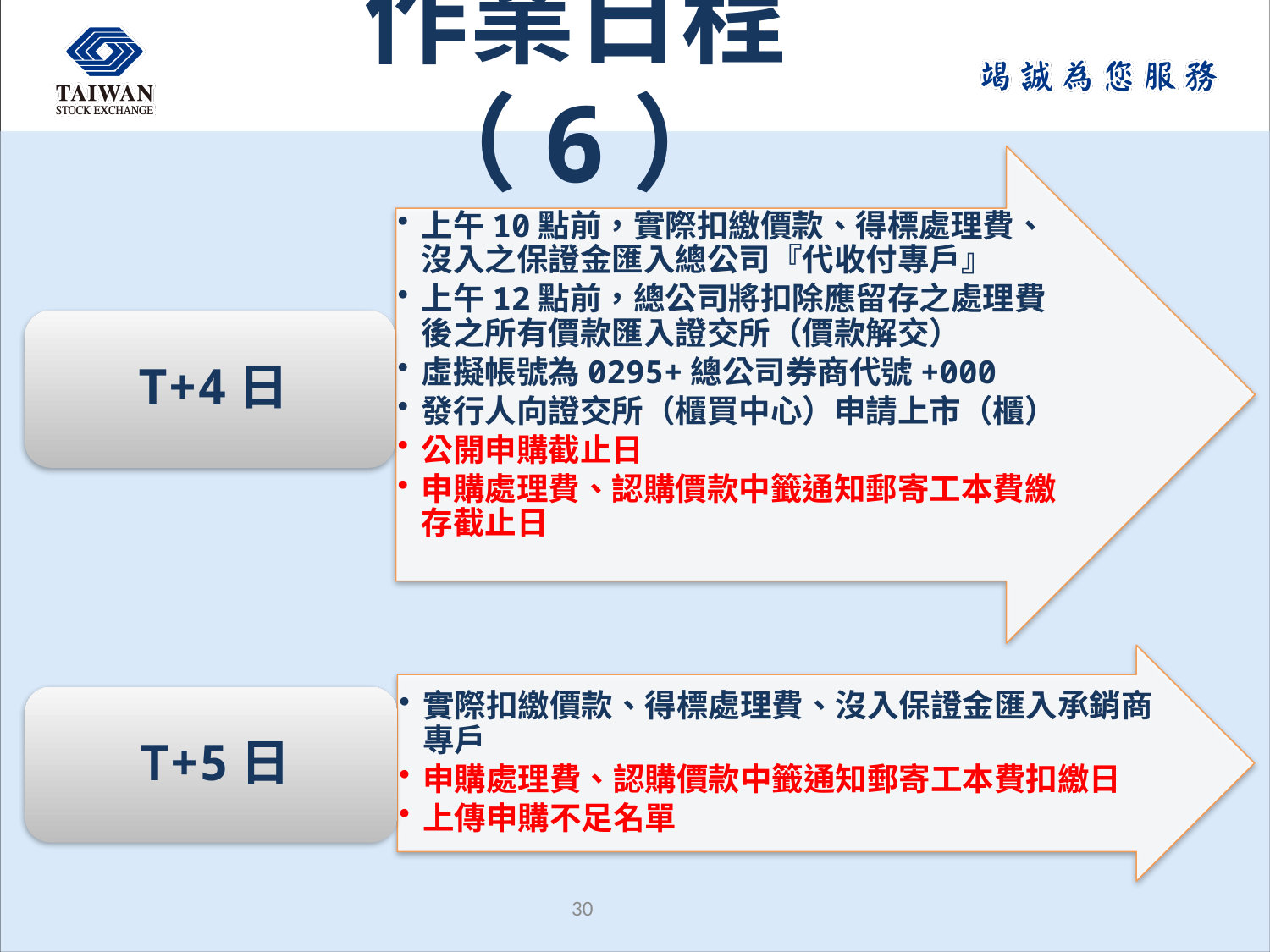

# 作業日程（6）
上午10點前，實際扣繳價款、得標處理費、沒入之保證金匯入總公司『代收付專戶』
上午12點前，總公司將扣除應留存之處理費後之所有價款匯入證交所（價款解交）
虛擬帳號為0295+總公司券商代號+000
發行人向證交所（櫃買中心）申請上市（櫃）
公開申購截止日
申購處理費、認購價款中籤通知郵寄工本費繳存截止日
T+4日
實際扣繳價款、得標處理費、沒入保證金匯入承銷商專戶
申購處理費、認購價款中籤通知郵寄工本費扣繳日
上傳申購不足名單
T+5日
30